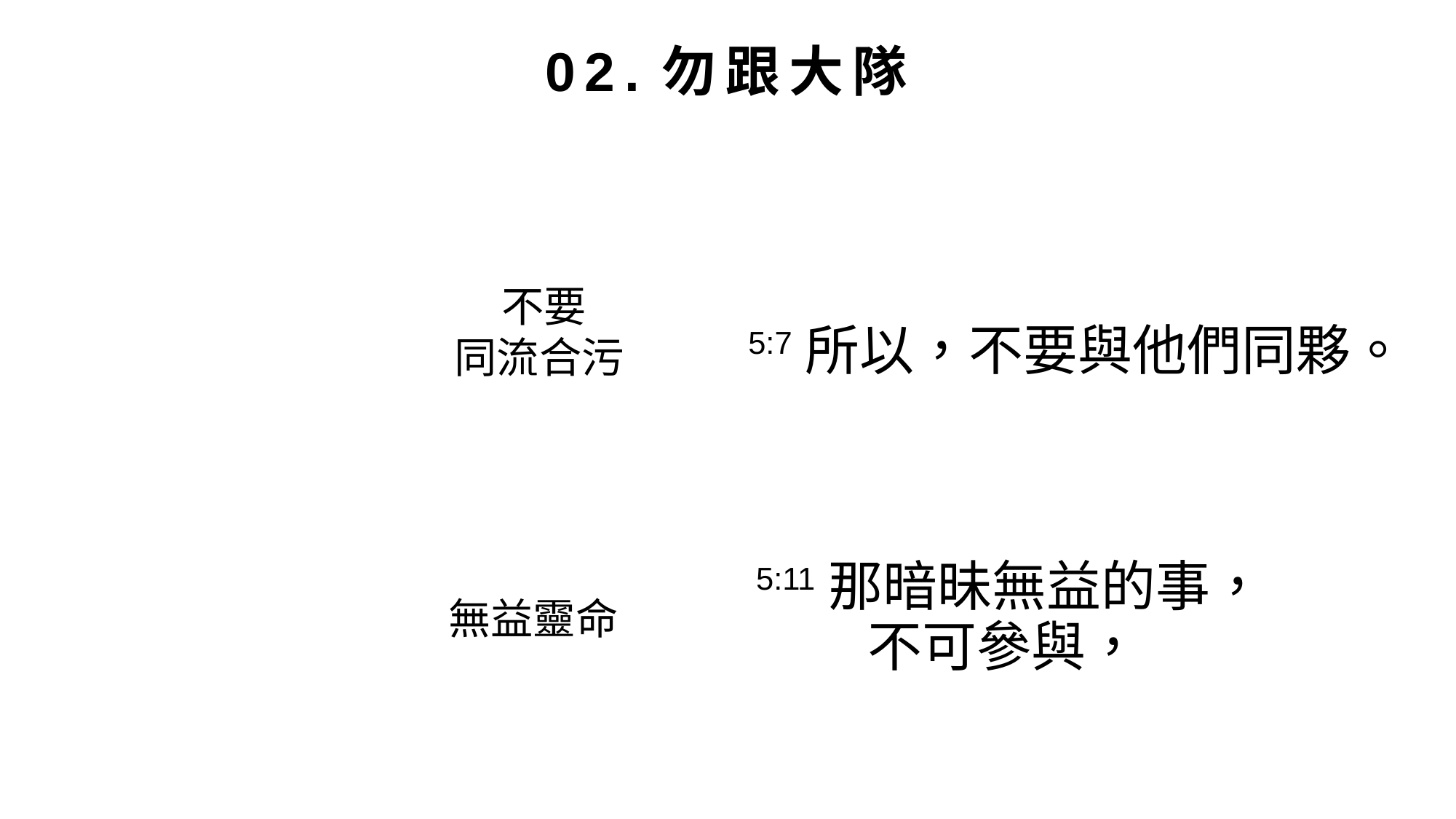

02.勿跟大隊

不要
同流合污
5:7所以，不要與他們同夥。
無益靈命
5:11那暗昧無益的事，
不可參與，